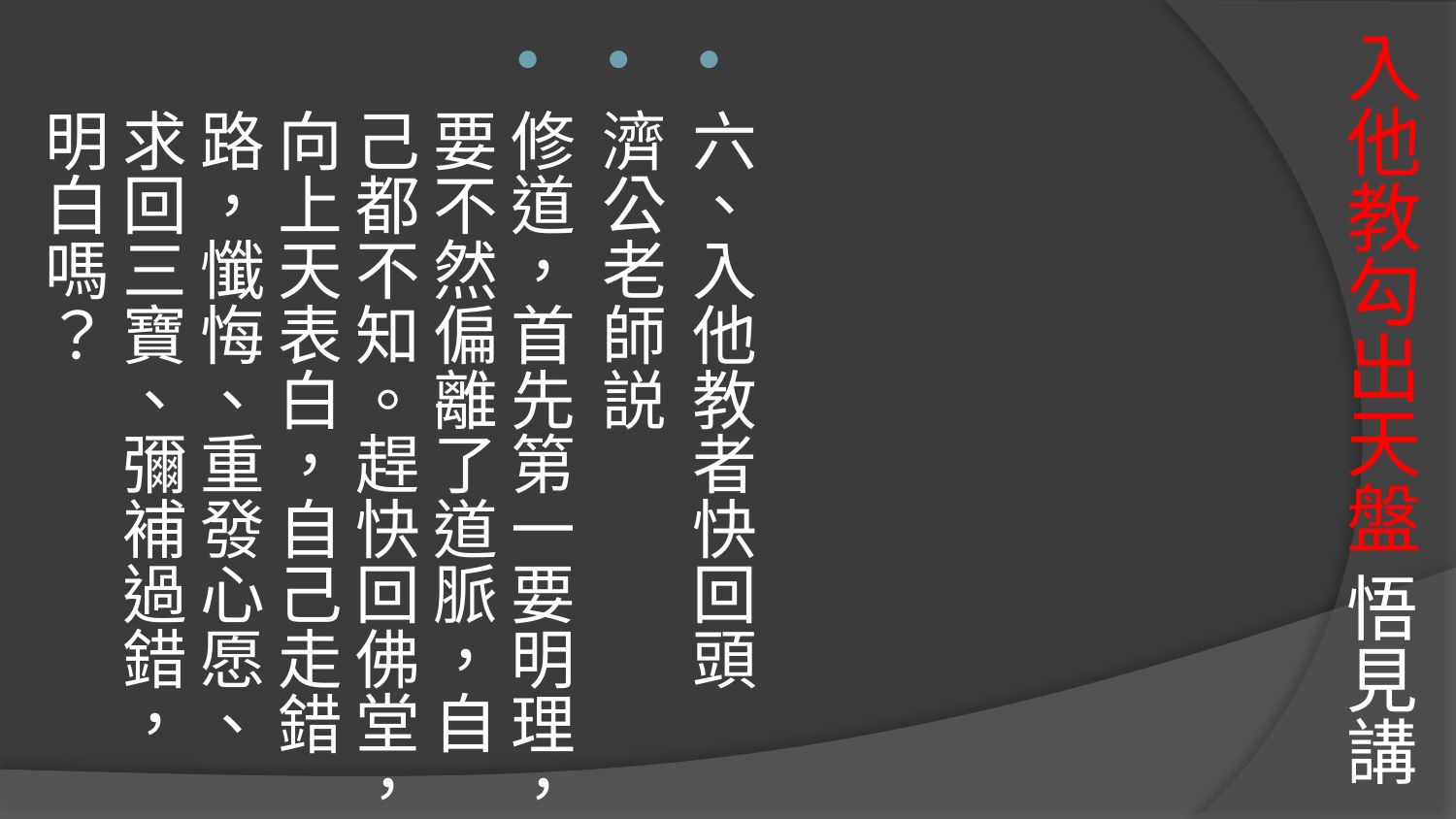

# 入他教勾出天盤 悟見講
六、入他教者快回頭
濟公老師説
修道，首先第一要明理，要不然偏離了道脈，自己都不知。趕快回佛堂，向上天表白，自己走錯路，懺悔、重發心愿、求回三寶、彌補過錯，明白嗎？